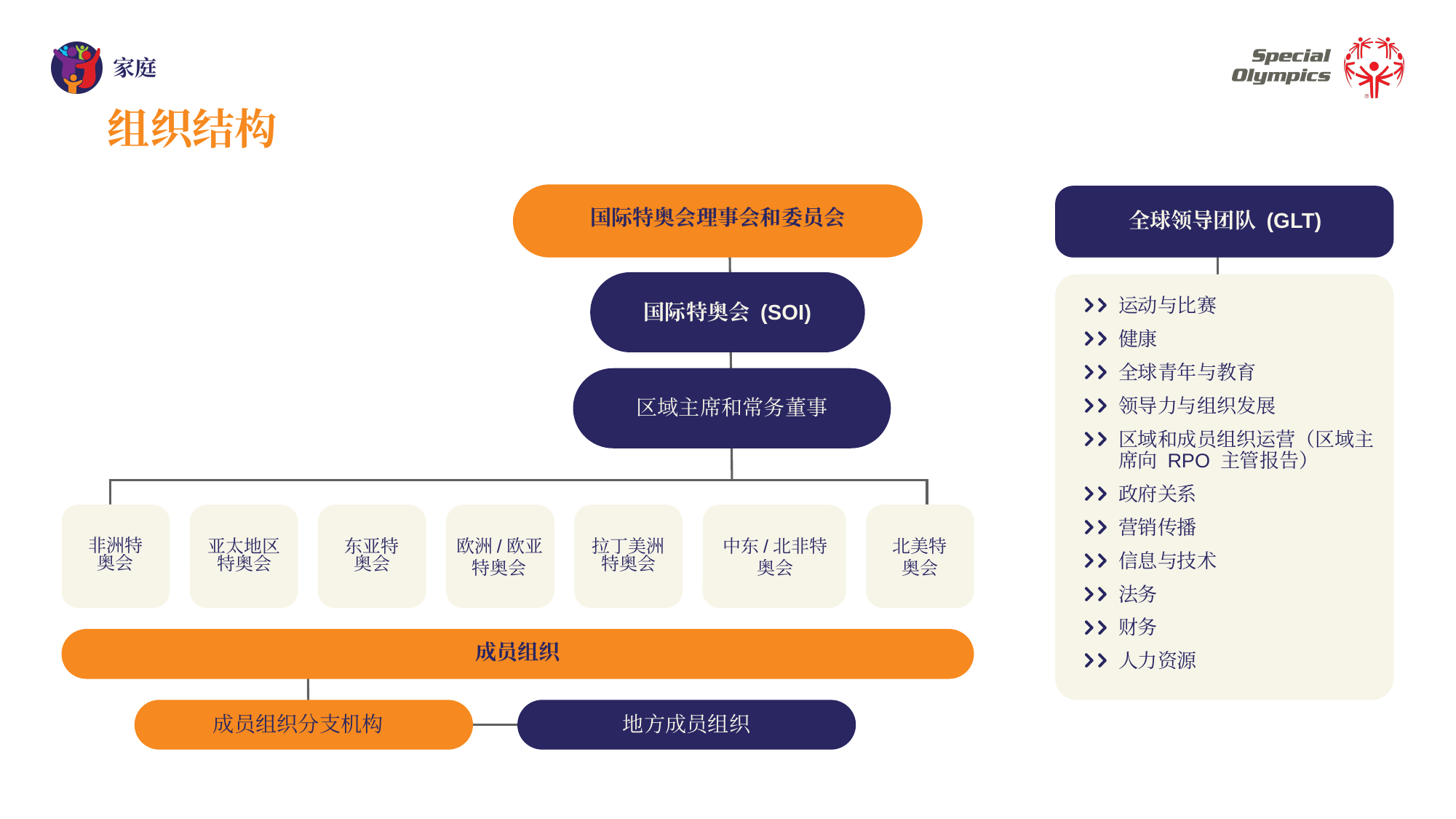

组织结构

国际特奥会理事会和委员会
全球领导团队 (GLT)

运动与比赛
健康
全球青年与教育
领导力与组织发展
区域和成员组织运营（区域主席向 RPO 主管报告）
政府关系
营销传播
信息与技术
法务
财务
人力资源
国际特奥会 (SOI)

区域主席和常务董事

欧洲/欧亚特奥会
中东/北非特
奥会
北美特
奥会
非洲特奥会
亚太地区特奥会
东亚特奥会
拉丁美洲特奥会

成员组织

成员组织分支机构
地方成员组织